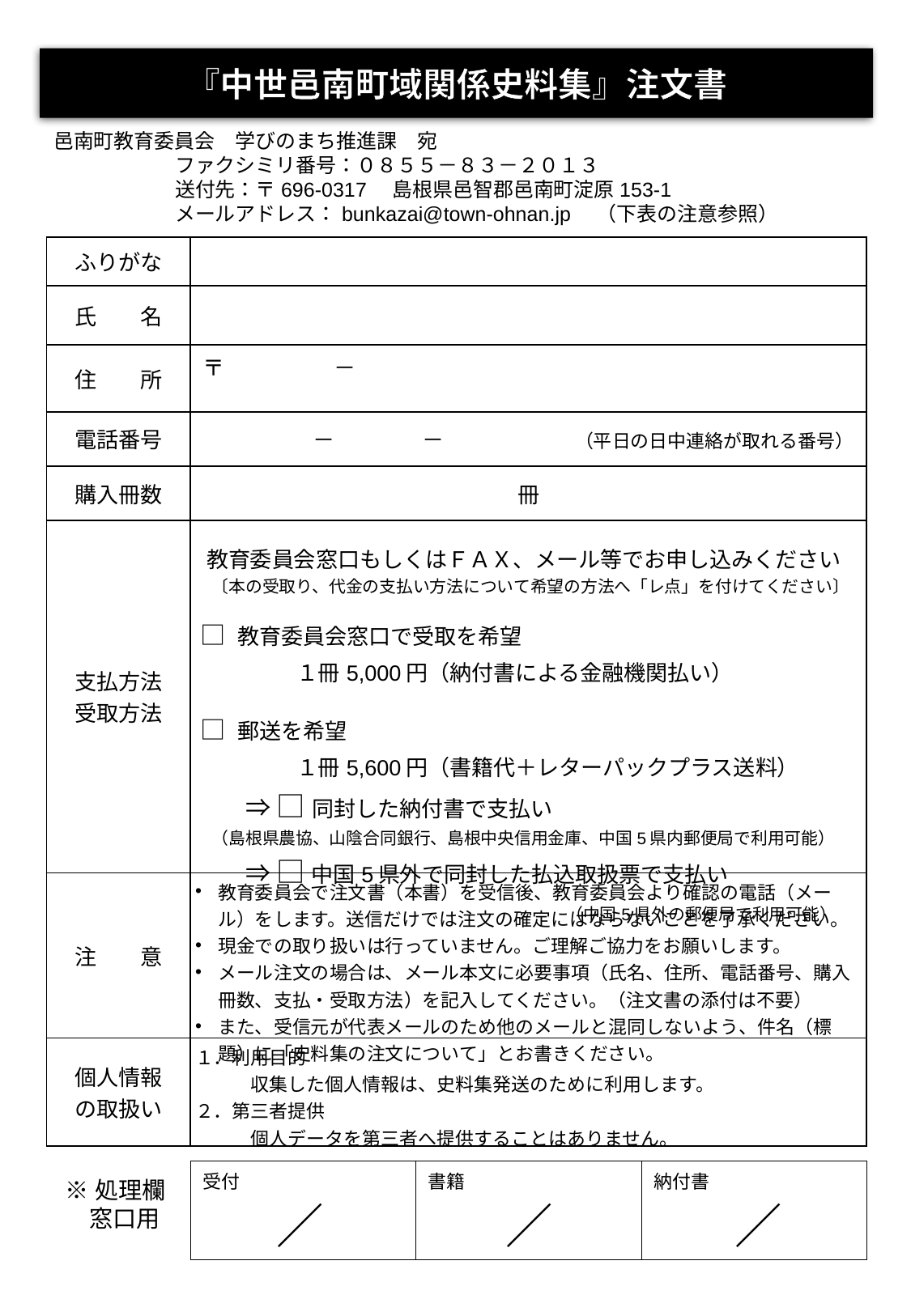

『中世邑南町域関係史料集』注文書
邑南町教育委員会　学びのまち推進課　宛
	ファクシミリ番号：０８５５－８３－２０１３
	送付先：〒696-0317　島根県邑智郡邑南町淀原153-1
	メールアドレス：bunkazai@town-ohnan.jp　（下表の注意参照）
| ふりがな |  |
| --- | --- |
| 氏　　名 |  |
| 住　　所 | 〒　　　　　－ |
| 電話番号 | －　　　　－　　　　　　（平日の日中連絡が取れる番号） |
| 購入冊数 | 冊 |
| 支払方法 受取方法 | 教育委員会窓口もしくはＦＡＸ、メール等でお申し込みください 　〔本の受取り、代金の支払い方法について希望の方法へ「レ点」を付けてください〕 　 □ 教育委員会窓口で受取を希望 　　　　１冊5,000円（納付書による金融機関払い） 　 □ 郵送を希望 　　　　１冊5,600円（書籍代＋レターパックプラス送料） 　　⇒ □ 同封した納付書で支払い 　（島根県農協、山陰合同銀行、島根中央信用金庫、中国5県内郵便局で利用可能） 　　⇒ □ 中国5県外で同封した払込取扱票で支払い 　　　　　　　　　　　　　　　（中国5県外の郵便局で利用可能） |
| 注　　意 | 教育委員会で注文書（本書）を受信後、教育委員会より確認の電話（メール）をします。送信だけでは注文の確定にはならないことを了承ください。 現金での取り扱いは行っていません。ご理解ご協力をお願いします。 メール注文の場合は、メール本文に必要事項（氏名、住所、電話番号、購入冊数、支払・受取方法）を記入してください。（注文書の添付は不要） また、受信元が代表メールのため他のメールと混同しないよう、件名（標題）に「史料集の注文について」とお書きください。 |
| 個人情報 の取扱い | １．利用目的 　　　収集した個人情報は、史料集発送のために利用します。 ２．第三者提供 　　　個人データを第三者へ提供することはありません。 |
| 受付 | 書籍 | 納付書 |
| --- | --- | --- |
※処理欄
　窓口用
／
／
／